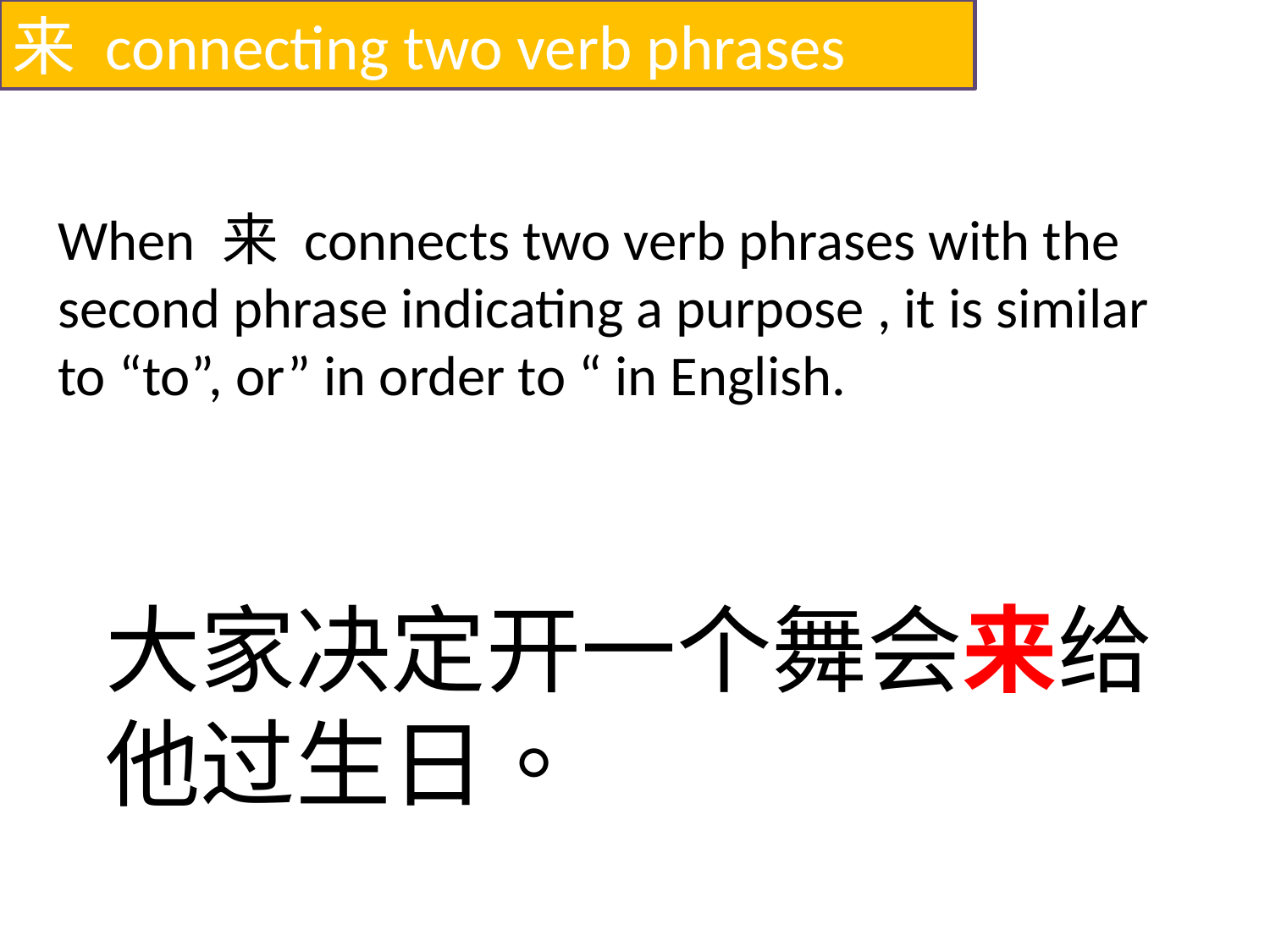

来 connecting two verb phrases
When 来 connects two verb phrases with the second phrase indicating a purpose , it is similar to “to”, or” in order to “ in English.
大家决定开一个舞会来给他过生日。